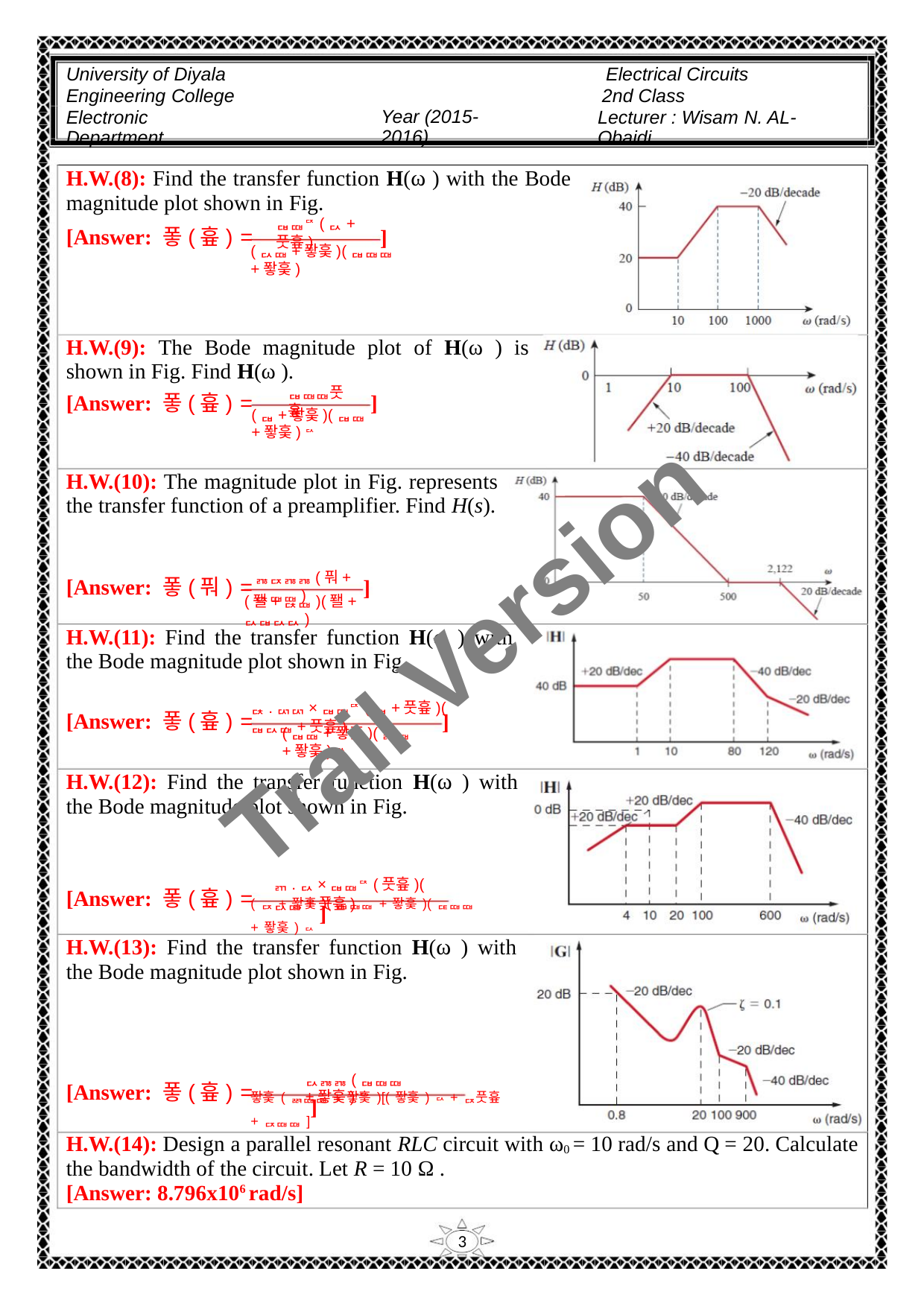

University of Diyala
Engineering College
Electronic Department
Electrical Circuits
2nd Class
Lecturer : Wisam N. AL-Obaidi
Year (2015-2016)
H.W.(8): Find the transfer function H(ω ) with the Bode
magnitude plot shown in Fig.
ퟏퟎퟒ(ퟐ+풋흎)
[Answer: 퐇(흎) =
]
(ퟐퟎ+퐣훚)(ퟏퟎퟎ+퐣훚)
H.W.(9): The Bode magnitude plot of H(ω ) is
shown in Fig. Find H(ω ).
ퟏퟎퟎ풋흎
[Answer: 퐇(흎) =
]
(ퟏ+퐣훚)(ퟏퟎ+퐣훚)ퟐ
H.W.(10): The magnitude plot in Fig. represents
the transfer function of a preamplifier. Find H(s).
ퟖퟒퟖퟖ(풔+ퟓퟎퟎ)
[Answer: 퐇(풔) =
]
Trail Version
Trail Version
Trail Version
Trail Version
Trail Version
Trail Version
Trail Version
Trail Version
Trail Version
Trail Version
Trail Version
Trail Version
Trail Version
(퐬+ퟓퟎ)(퐬+ퟐퟏퟐퟐ)
H.W.(11): Find the transfer function H(ω ) with
the Bode magnitude plot shown in Fig.
ퟓ.ퟑퟑ×ퟏퟎퟒ(ퟏ+풋흎)(ퟏퟐퟎ+풋흎)
[Answer: 퐇(흎) =
]
(ퟏퟎ+퐣훚)(ퟖퟎ+퐣훚)ퟐ
H.W.(12): Find the transfer function H(ω ) with
the Bode magnitude plot shown in Fig.
ퟕ.ퟐ×ퟏퟎퟓ(풋흎)(ퟐퟎ+풋흎)
[Answer: 퐇(흎) =
(ퟒ+퐣훚)(ퟏퟎퟎ+퐣훚)(ퟔퟎퟎ+퐣훚)ퟐ]
H.W.(13): Find the transfer function H(ω ) with
the Bode magnitude plot shown in Fig.
ퟐퟖퟖ(ퟏퟎퟎ+퐣훚)ퟐ
[Answer: 퐇(흎) =
퐣훚(ퟗퟎퟎ+퐣훚)[(퐣훚)ퟐ+ퟒ풋흎+ퟒퟎퟎ]]
H.W.(14): Design a parallel resonant RLC circuit with ω0 = 10 rad/s and Q = 20. Calculate
the bandwidth of the circuit. Let R = 10 Ω .
[Answer: 8.796x106 rad/s]
3